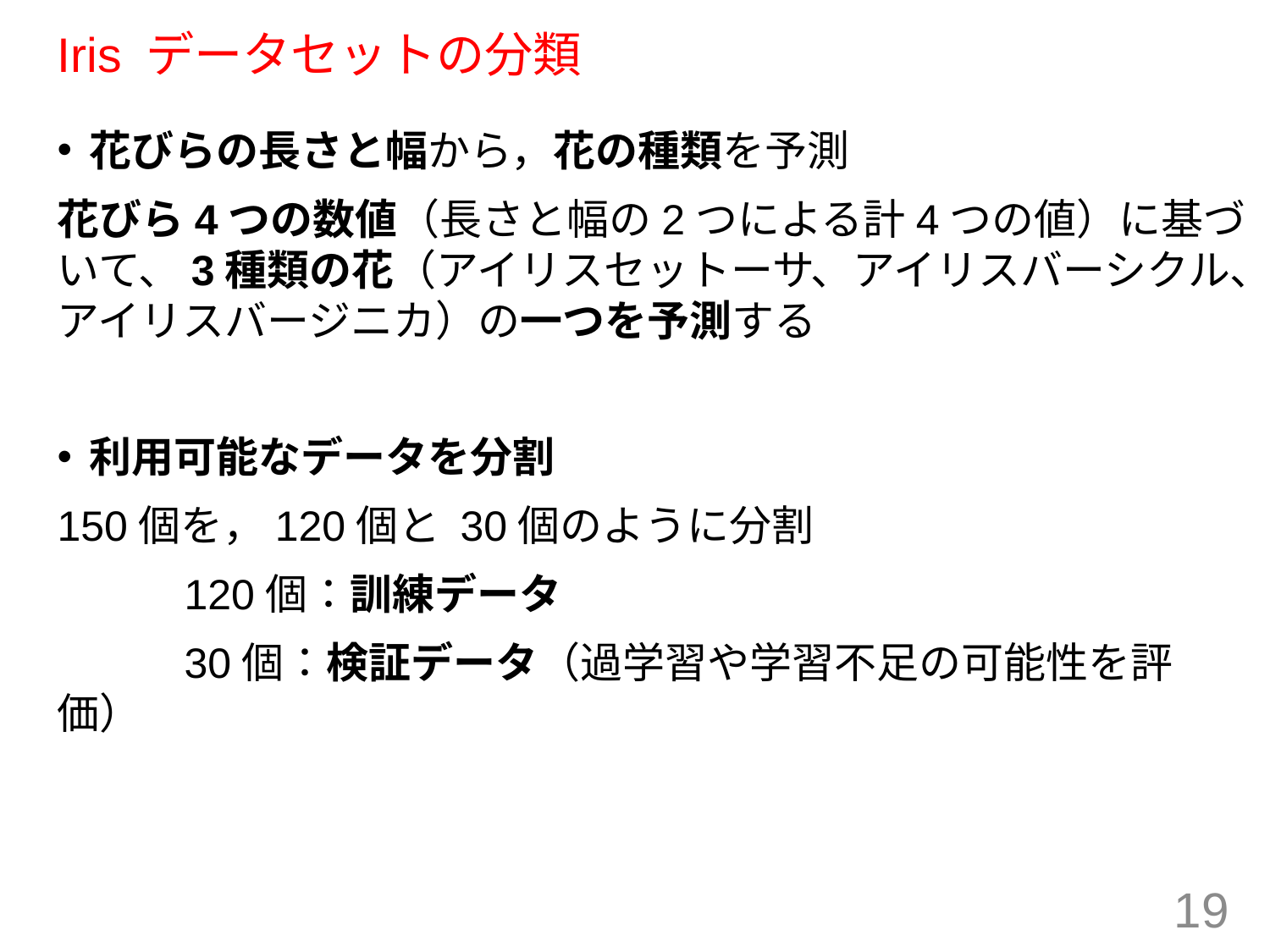

# Iris データセットの分類
花びらの長さと幅から，花の種類を予測
花びら4つの数値（長さと幅の2つによる計4つの値）に基づいて、3種類の花（アイリスセットーサ、アイリスバーシクル、アイリスバージニカ）の一つを予測する

利用可能なデータを分割
150個を，120個と 30個のように分割
	120個：訓練データ
	30個：検証データ（過学習や学習不足の可能性を評価）
19